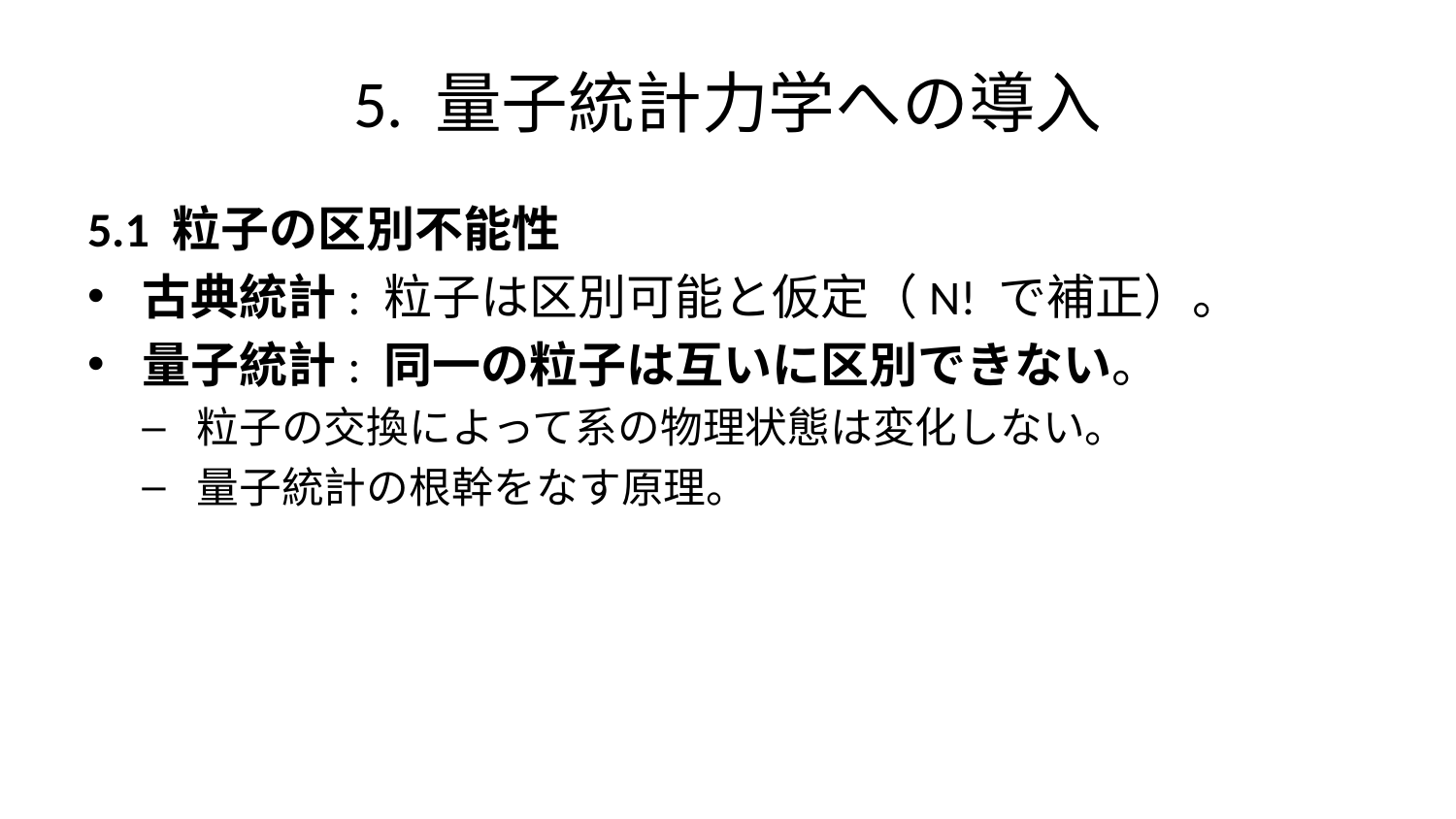

# 5. 量子統計力学への導入
5.1 粒子の区別不能性
古典統計: 粒子は区別可能と仮定（N! で補正）。
量子統計: 同一の粒子は互いに区別できない。
粒子の交換によって系の物理状態は変化しない。
量子統計の根幹をなす原理。